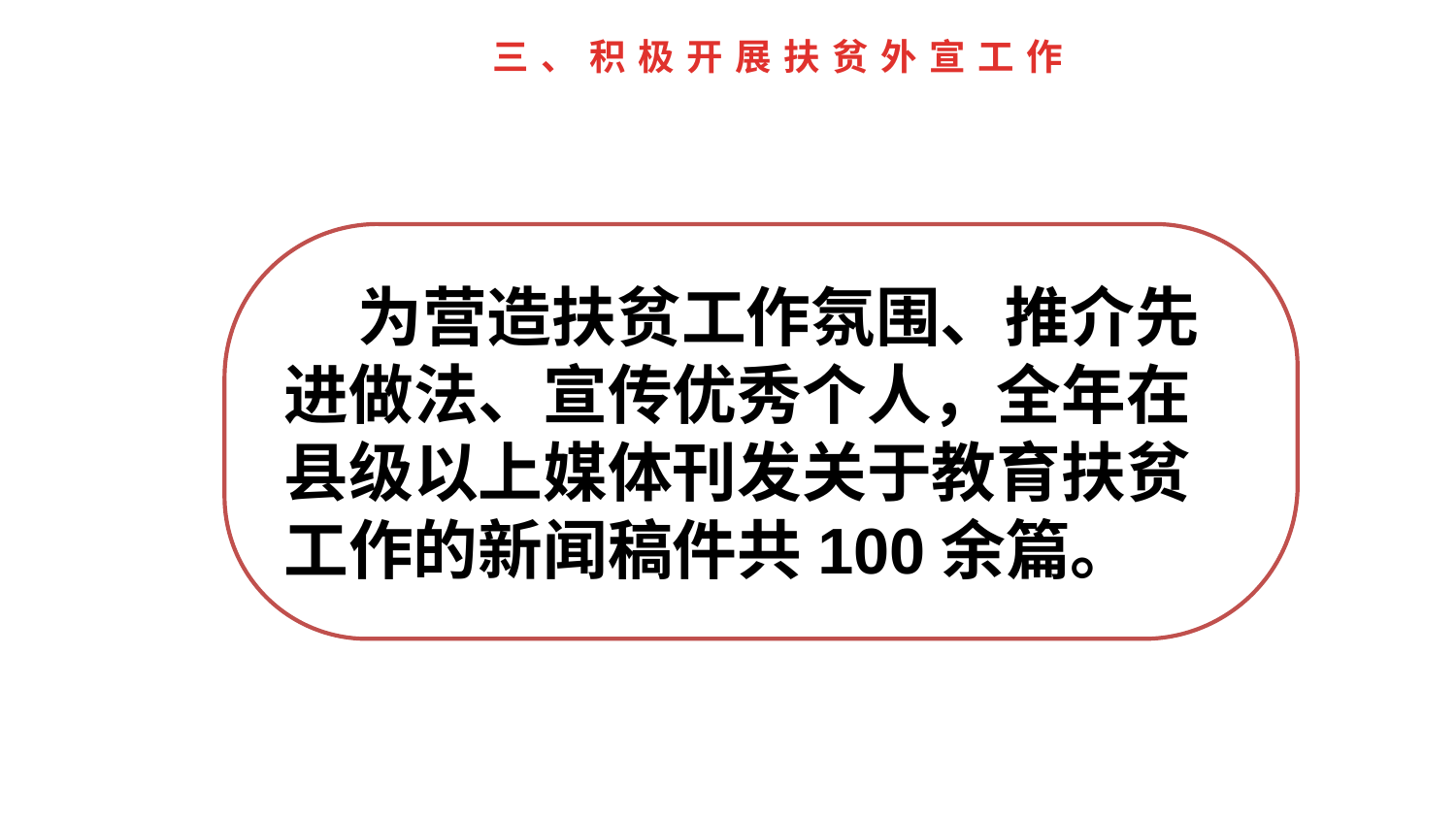

三、积极开展扶贫外宣工作
    为营造扶贫工作氛围、推介先进做法、宣传优秀个人，全年在县级以上媒体刊发关于教育扶贫工作的新闻稿件共100余篇。